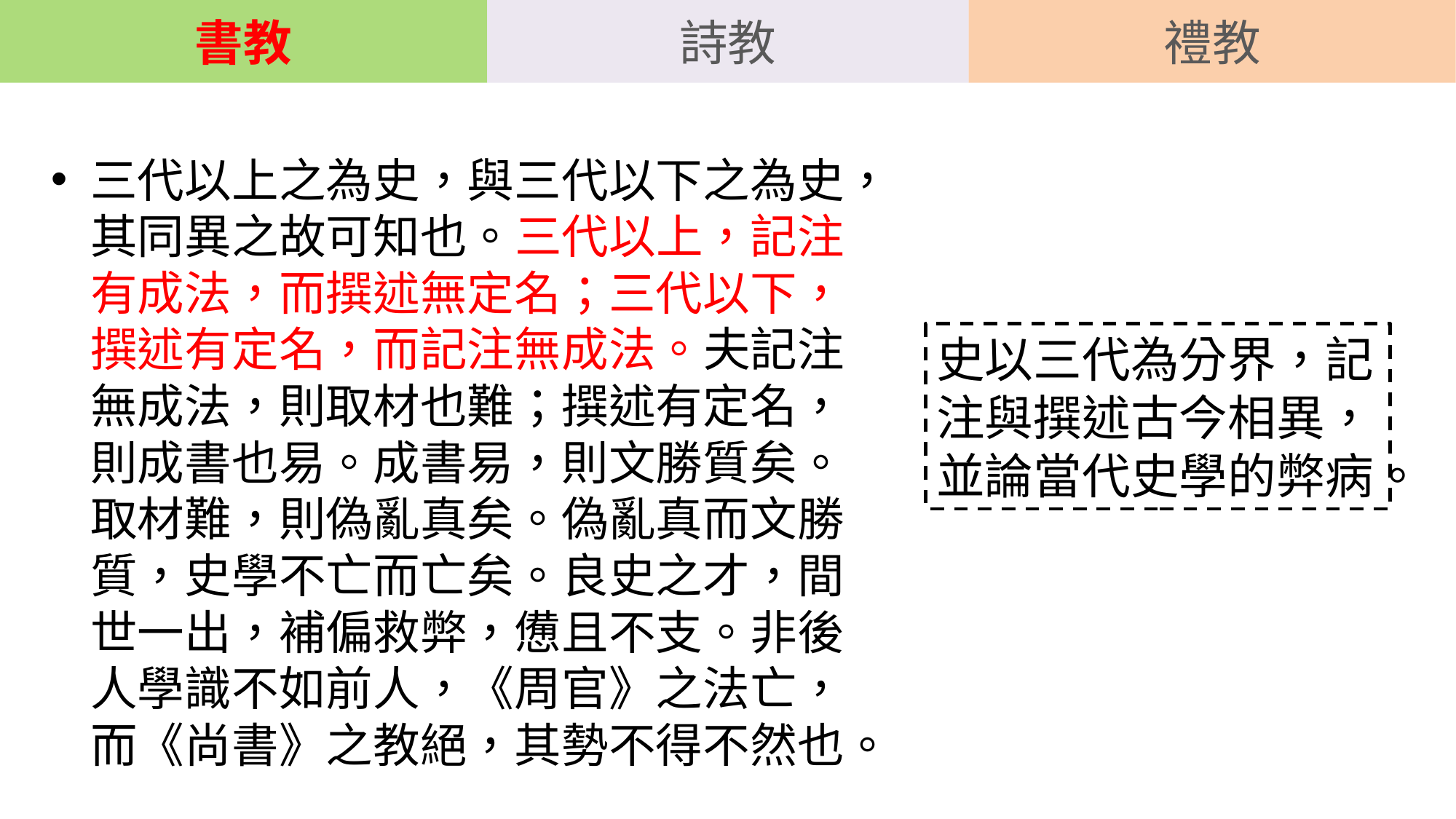

書教
詩教
禮教
三代以上之為史，與三代以下之為史，其同異之故可知也。三代以上，記注有成法，而撰述無定名；三代以下，撰述有定名，而記注無成法。夫記注無成法，則取材也難；撰述有定名，則成書也易。成書易，則文勝質矣。取材難，則偽亂真矣。偽亂真而文勝質，史學不亡而亡矣。良史之才，間世一出，補偏救弊，憊且不支。非後人學識不如前人，《周官》之法亡，而《尚書》之教絕，其勢不得不然也。
史以三代為分界，記注與撰述古今相異，並論當代史學的弊病。